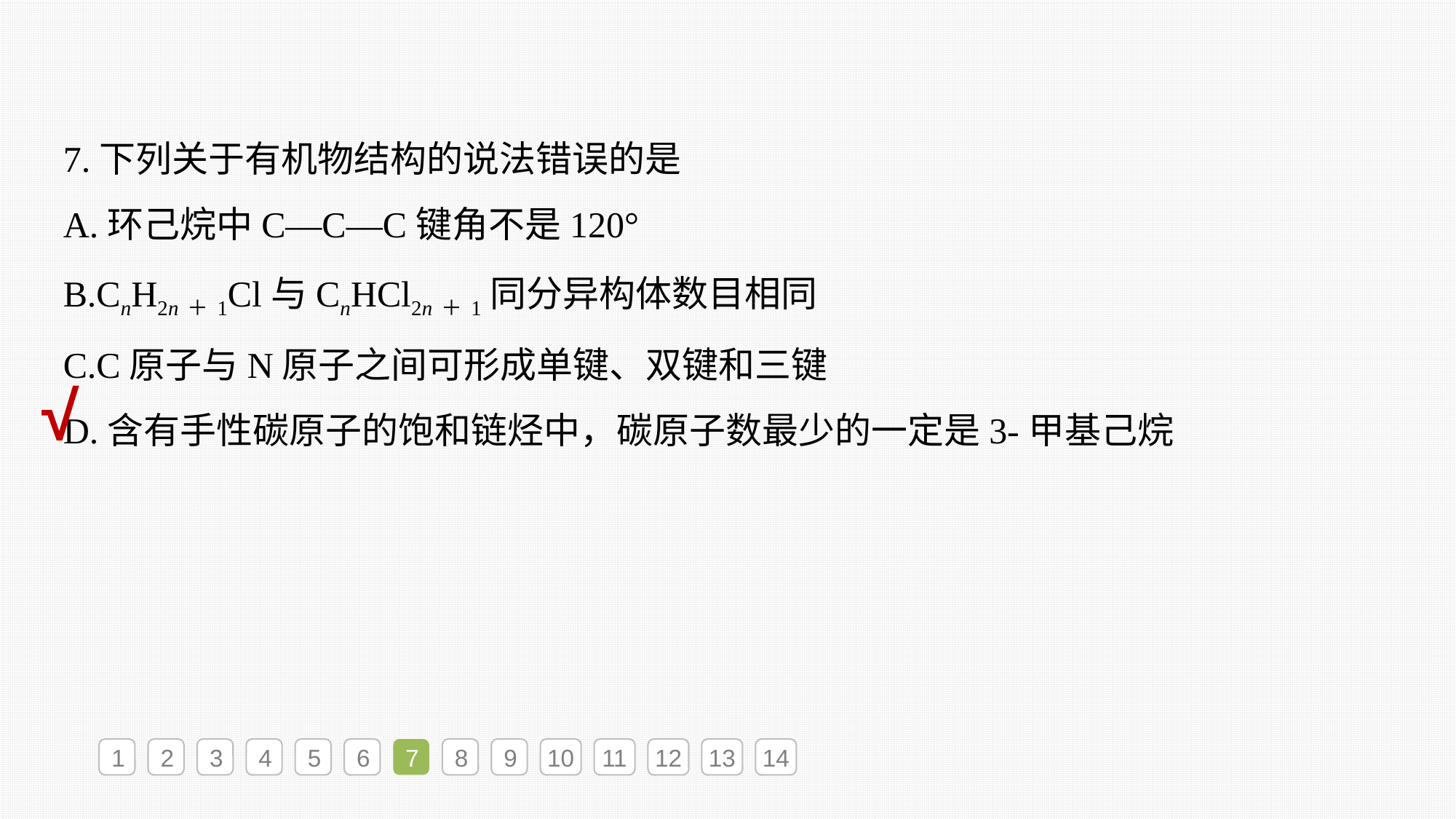

7.下列关于有机物结构的说法错误的是
A.环己烷中C—C—C键角不是120°
B.CnH2n＋1Cl与CnHCl2n＋1同分异构体数目相同
C.C原子与N原子之间可形成单键、双键和三键
D.含有手性碳原子的饱和链烃中，碳原子数最少的一定是3-甲基己烷
√
1
2
3
4
5
6
7
8
9
10
11
12
13
14